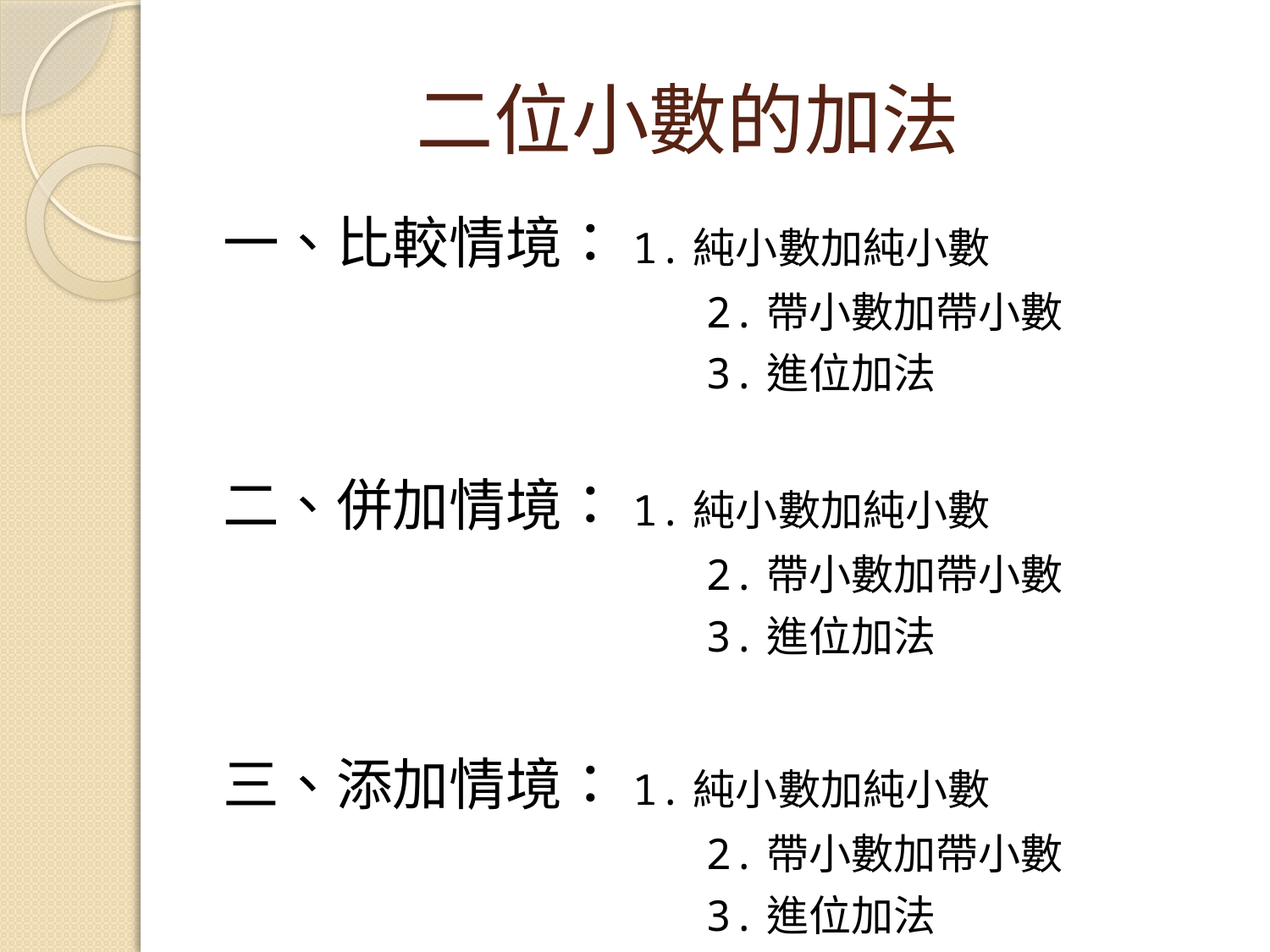

二位小數的加法
一、比較情境：1.純小數加純小數
                   2.帶小數加帶小數
                   3.進位加法

二、併加情境：1.純小數加純小數
                   2.帶小數加帶小數
                   3.進位加法

三、添加情境：1.純小數加純小數
                   2.帶小數加帶小數
                   3.進位加法